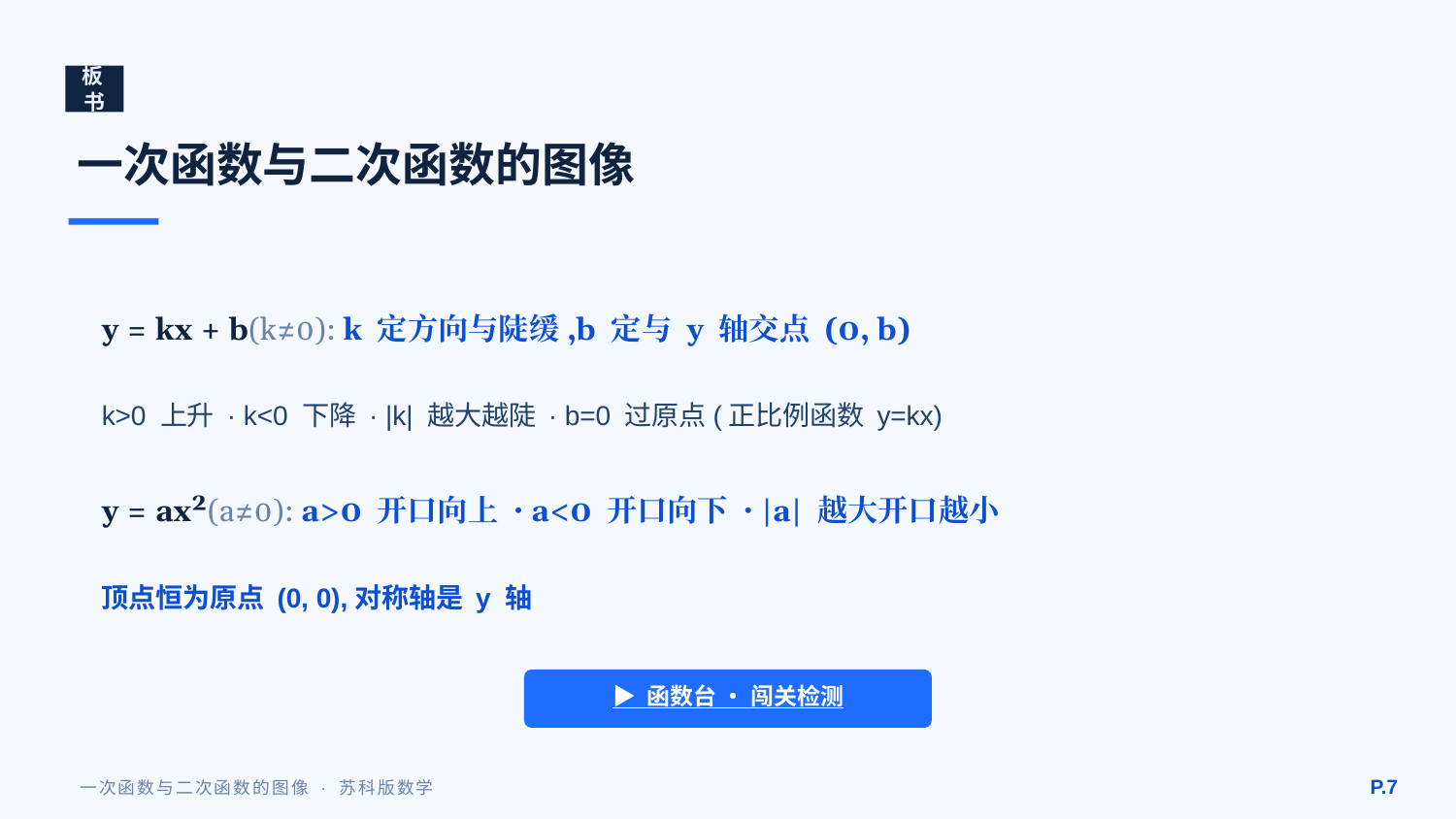

板书

一次函数与二次函数的图像

y = kx + b(k≠0): k 定方向与陡缓,b 定与 y 轴交点 (0, b)
k>0 上升 · k<0 下降 · |k| 越大越陡 · b=0 过原点(正比例函数 y=kx)
y = ax²(a≠0): a>0 开口向上 · a<0 开口向下 · |a| 越大开口越小
顶点恒为原点 (0, 0),对称轴是 y 轴
▶  函数台 · 闯关检测

P.7
一次函数与二次函数的图像 · 苏科版数学